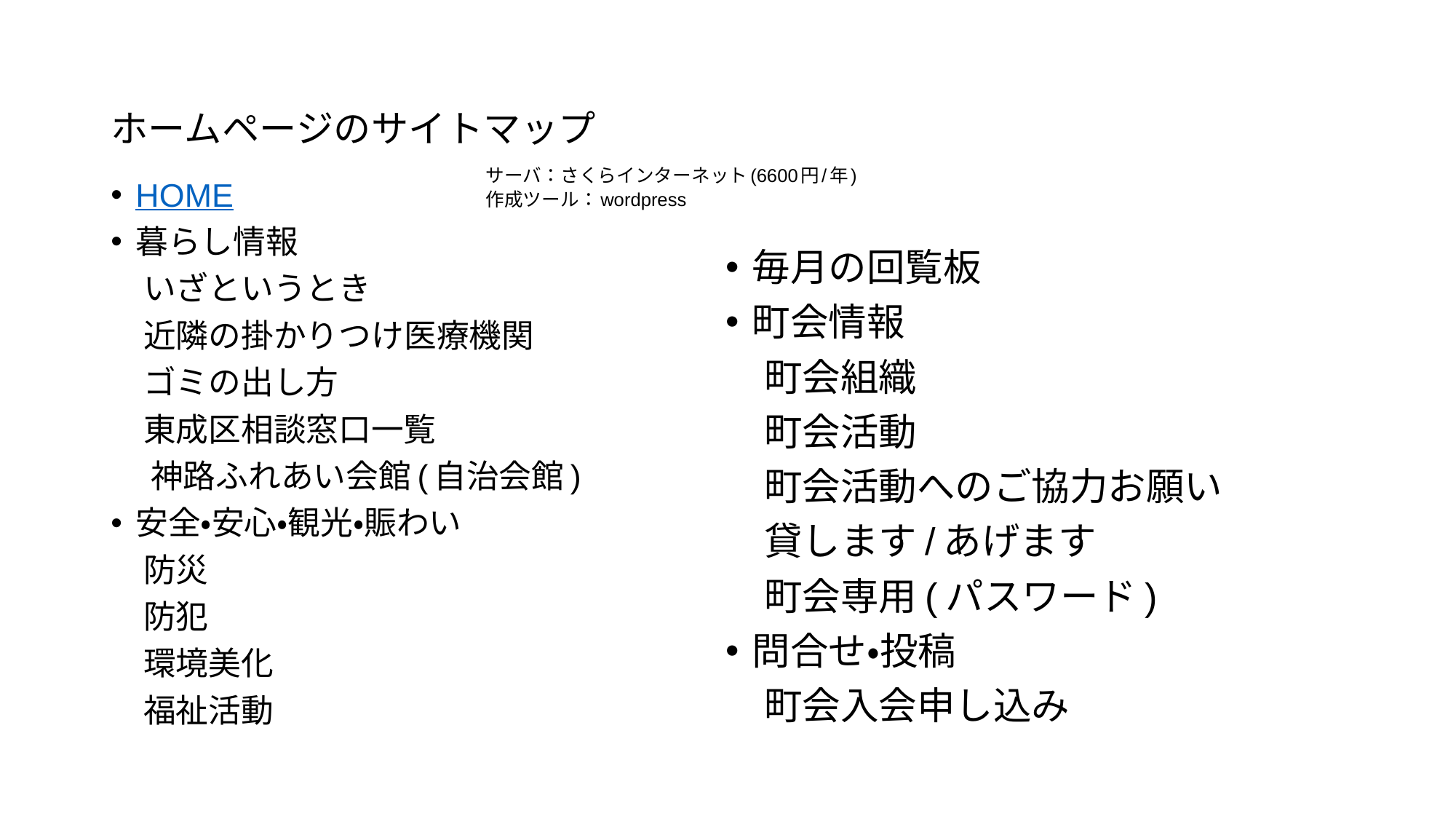

# ホームページのサイトマップ 　　　　　　　　　　サーバ：さくらインターネット(6600円/年) 　　　　　　　　　　　　　　　　　　　　作成ツール：wordpress
HOME
暮らし情報
　いざというとき
　近隣の掛かりつけ医療機関
　ゴミの出し方
　東成区相談窓口一覧
　 神路ふれあい会館(自治会館)
安全・安心・観光・賑わい
　防災
　防犯
　環境美化
　福祉活動

毎月の回覧板
町会情報
　町会組織
　町会活動
　町会活動へのご協力お願い
　貸します/あげます
　町会専用(パスワード)
問合せ・投稿
　町会入会申し込み